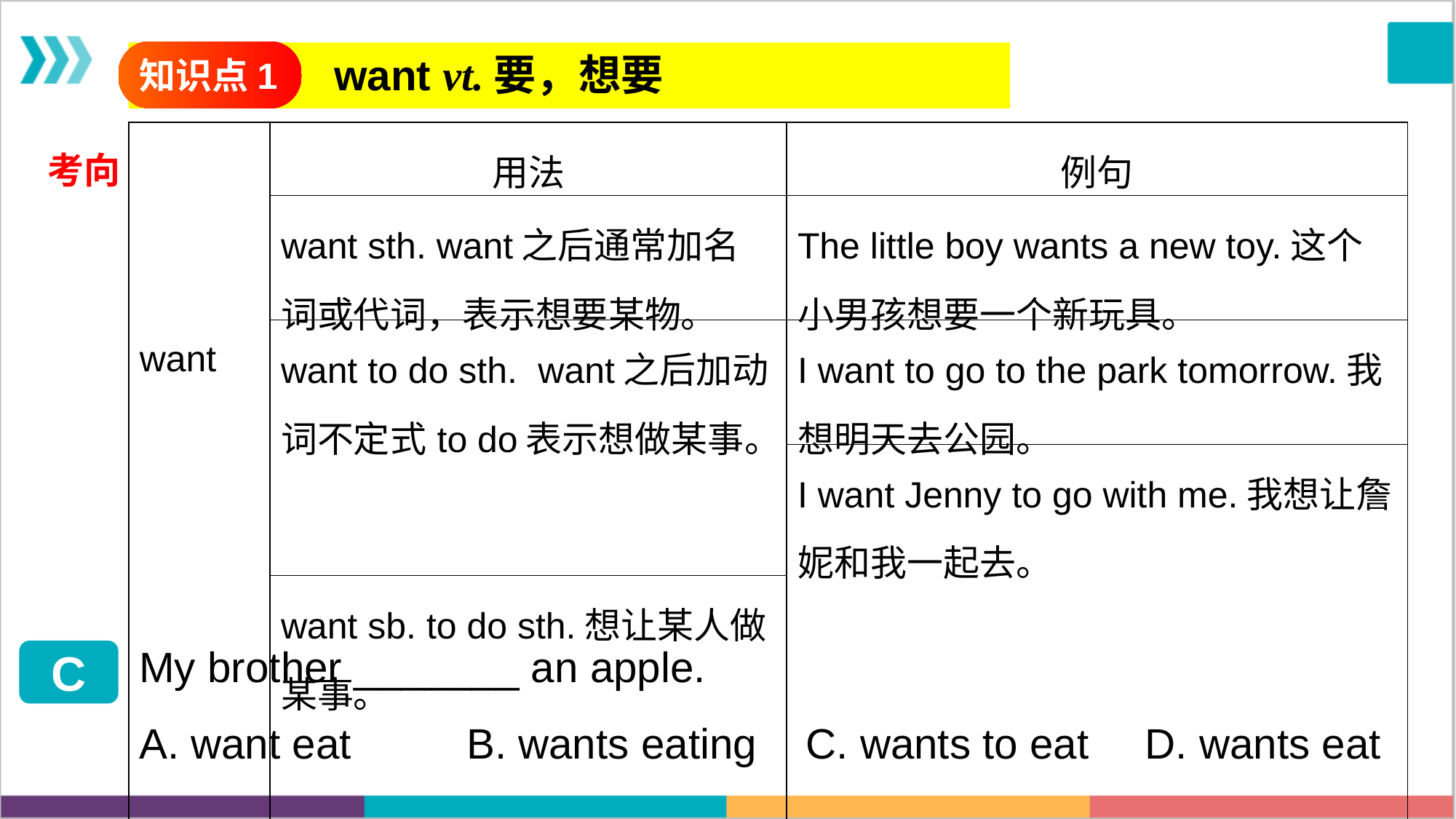

知识点1

want vt.要，想要
| want | 用法 | 例句 |
| --- | --- | --- |
|  | want sth. want之后通常加名词或代词，表示想要某物。 | The little boy wants a new toy.这个小男孩想要一个新玩具。 |
|  | want to do sth. want之后加动词不定式to do表示想做某事。 | I want to go to the park tomorrow.我想明天去公园。 |
|  |  | I want Jenny to go with me.我想让詹妮和我一起去。 |
|  | want sb. to do sth.想让某人做某事。 |  |
考向
My brother _______ an apple.
A. want eat		B. wants eating	 C. wants to eat	  D. wants eat
C